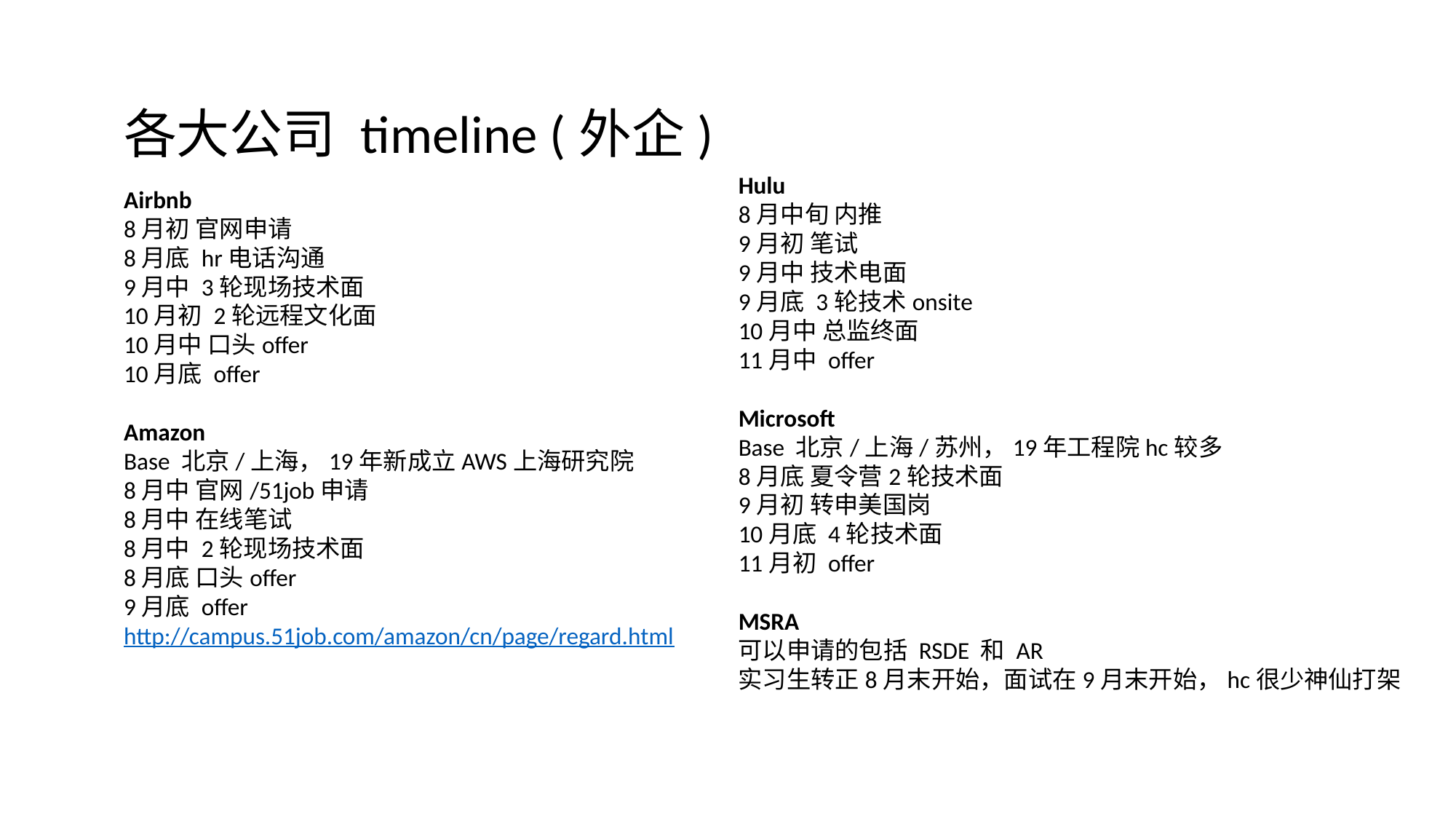

各大公司 timeline (外企)
Hulu
8月中旬 内推
9月初 笔试
9月中 技术电面
9月底 3轮技术onsite
10月中 总监终面
11月中 offer
Microsoft
Base 北京/上海/苏州，19年工程院hc较多
8月底 夏令营2轮技术面
9月初 转申美国岗
10月底 4轮技术面
11月初 offer

MSRA
可以申请的包括 RSDE 和 AR
实习生转正8月末开始，面试在9月末开始，hc很少神仙打架
Airbnb
8月初 官网申请
8月底 hr电话沟通
9月中 3轮现场技术面
10月初 2轮远程文化面
10月中 口头offer
10月底 offer
Amazon
Base 北京/上海，19年新成立AWS上海研究院
8月中 官网/51job申请
8月中 在线笔试
8月中 2轮现场技术面
8月底 口头offer
9月底 offer
http://campus.51job.com/amazon/cn/page/regard.html